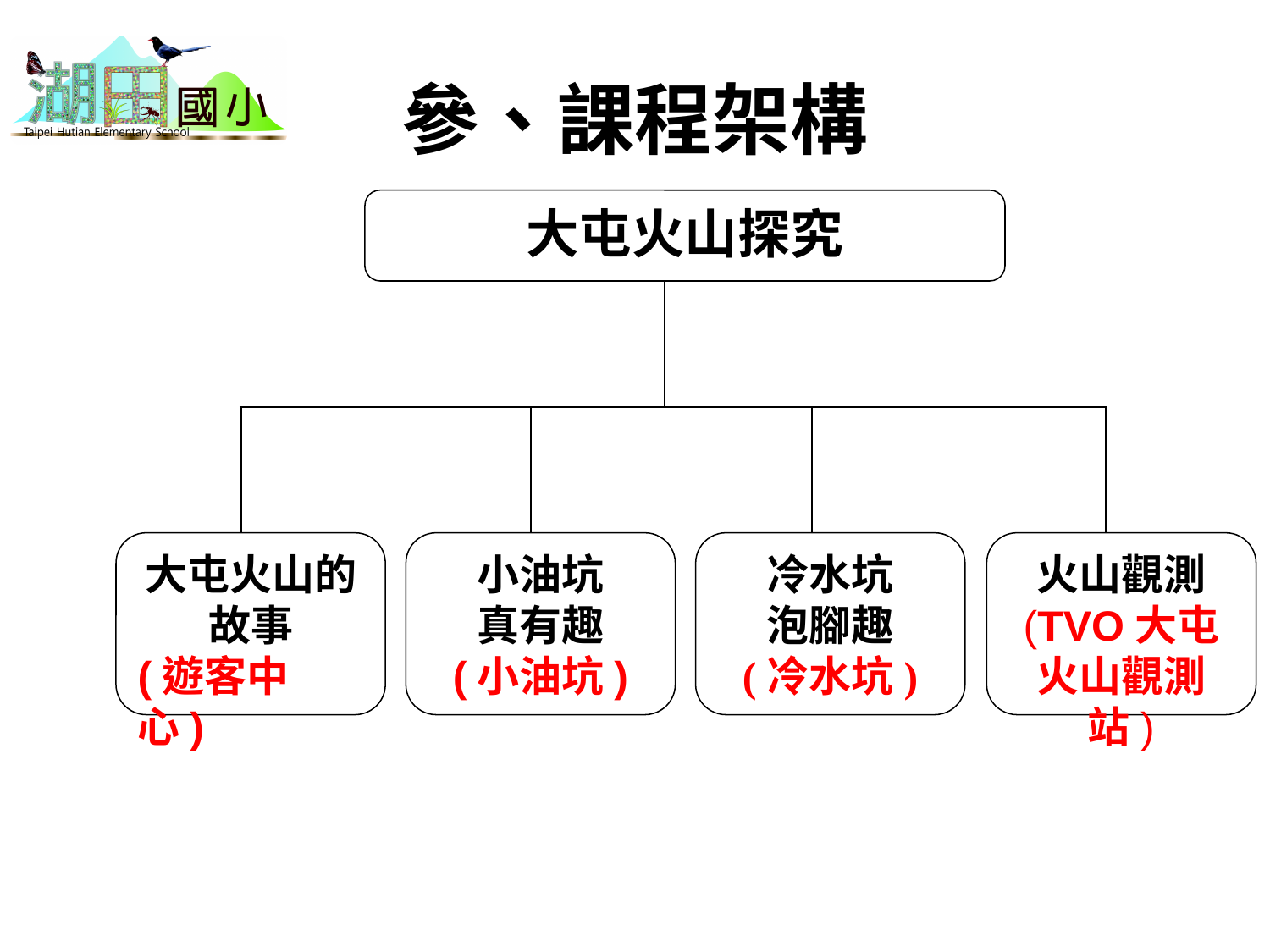

# 參、課程架構
大屯火山探究
大屯火山的故事
(遊客中心)
小油坑
真有趣
(小油坑)
冷水坑
泡腳趣
(冷水坑)

火山觀測
(TVO大屯火山觀測站)